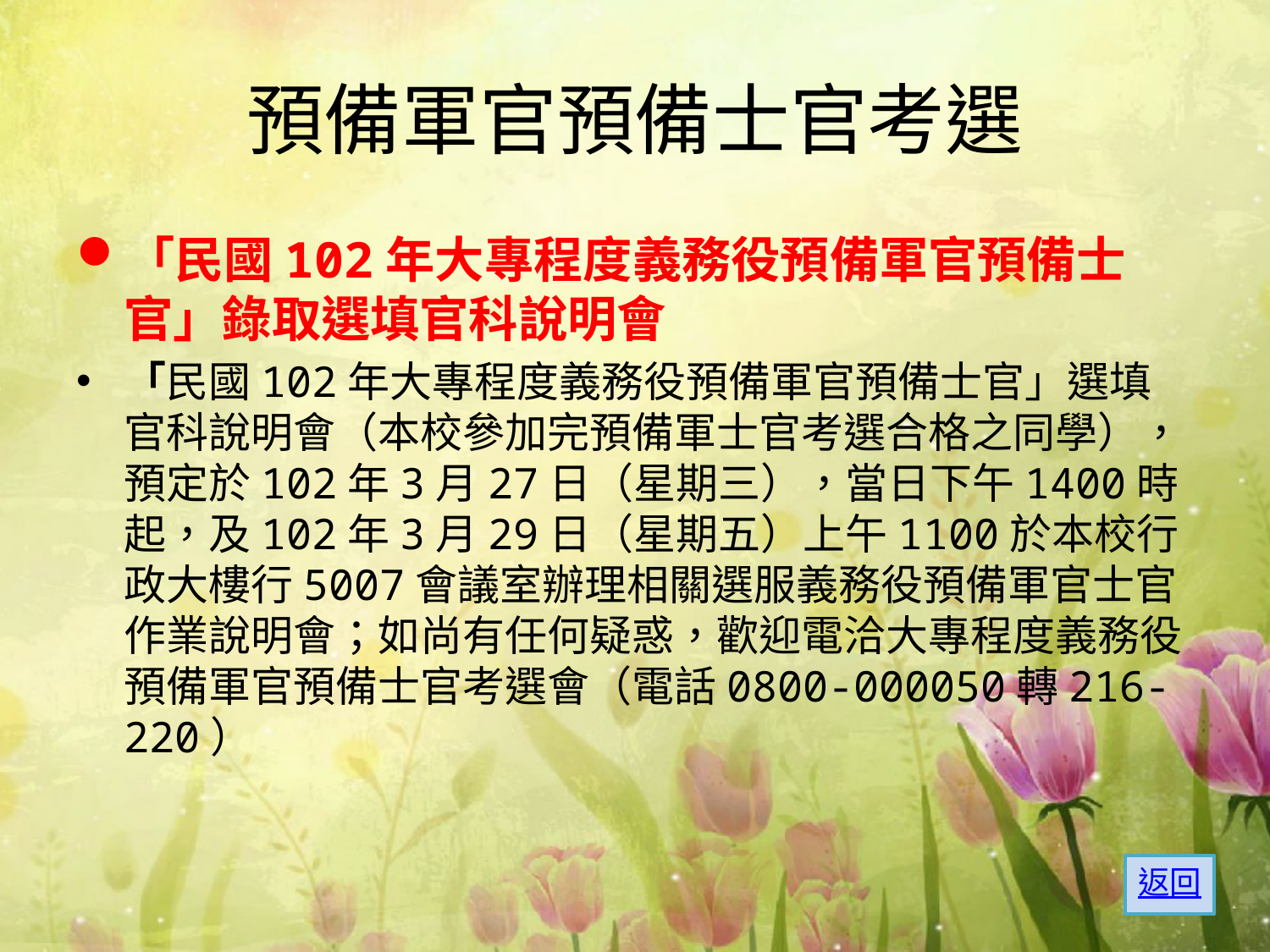

# 預備軍官預備士官考選
「民國102年大專程度義務役預備軍官預備士官」錄取選填官科說明會
「民國102年大專程度義務役預備軍官預備士官」選填官科說明會（本校參加完預備軍士官考選合格之同學），預定於102年3月27日（星期三），當日下午1400時起，及102年3月29日（星期五）上午1100於本校行政大樓行5007會議室辦理相關選服義務役預備軍官士官作業說明會；如尚有任何疑惑，歡迎電洽大專程度義務役預備軍官預備士官考選會（電話0800-000050轉216-220）

返回